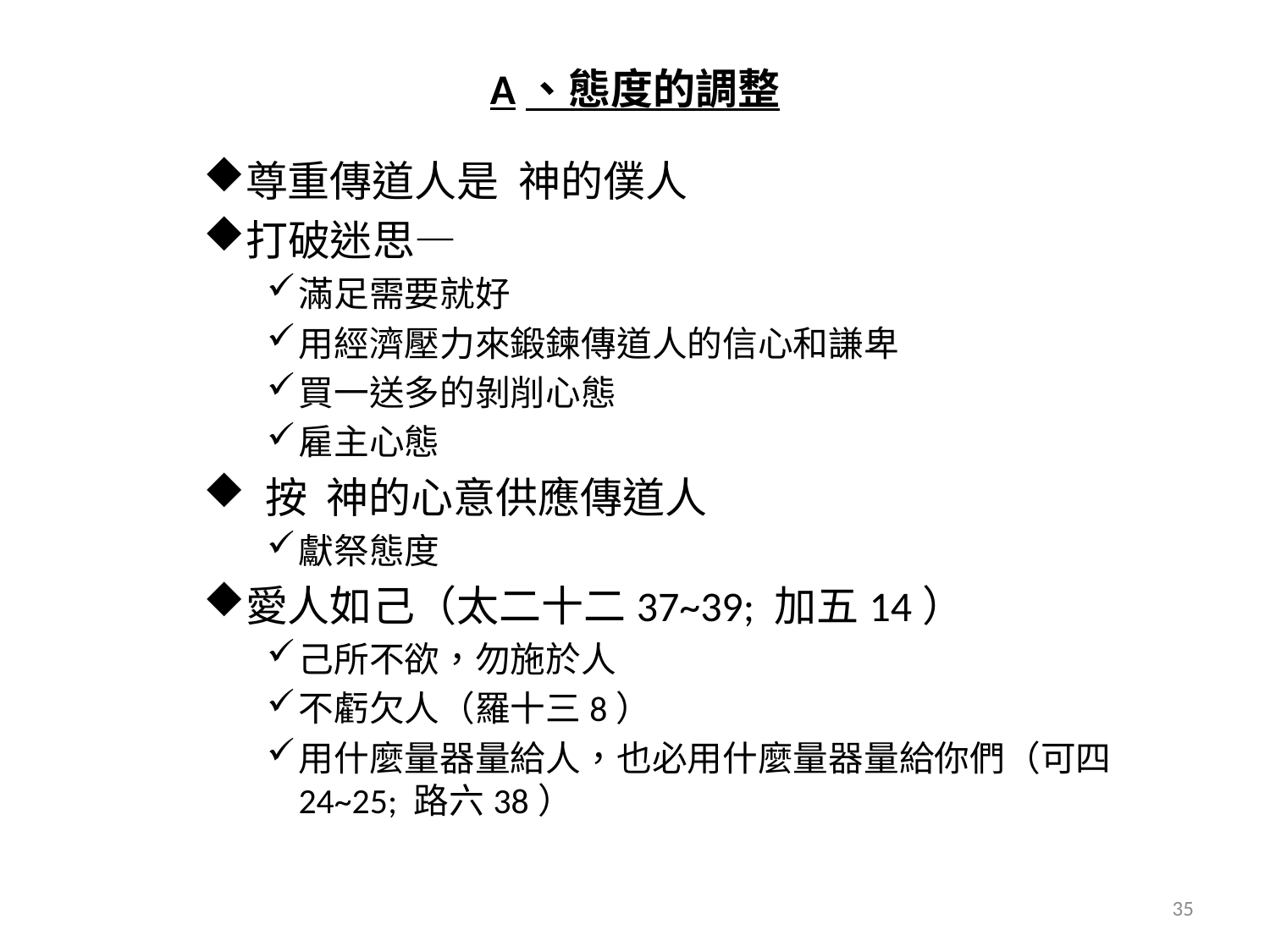

# A、態度的調整
尊重傳道人是  神的僕人
打破迷思—
滿足需要就好
用經濟壓力來鍛鍊傳道人的信心和謙卑
買一送多的剝削心態
雇主心態
 按  神的心意供應傳道人
獻祭態度
愛人如己（太二十二37~39; 加五14）
己所不欲，勿施於人
不虧欠人（羅十三8）
用什麼量器量給人，也必用什麼量器量給你們（可四24~25; 路六38）

35